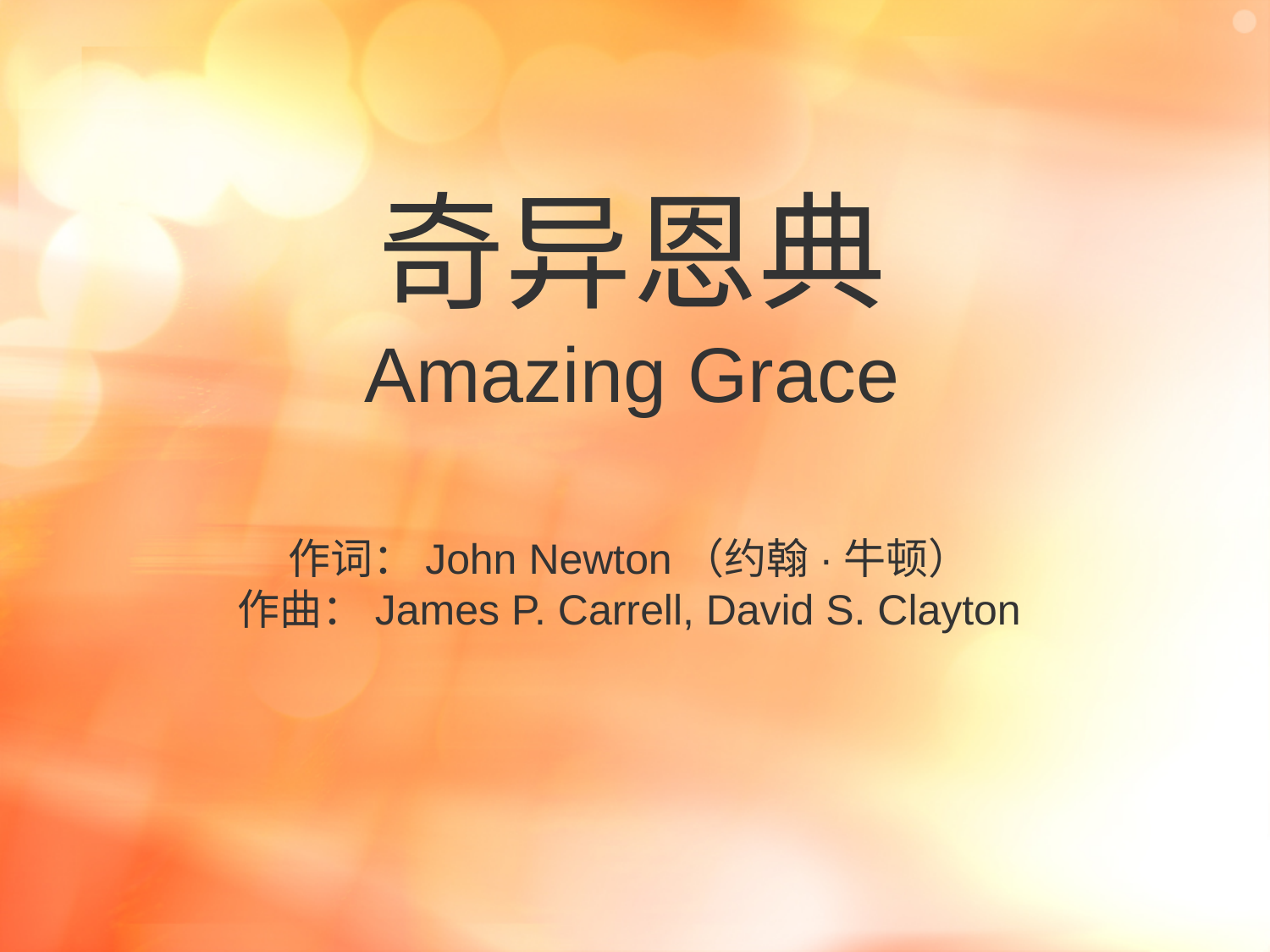

奇异恩典
Amazing Grace
作词：John Newton（约翰·牛顿）
作曲：James P. Carrell, David S. Clayton